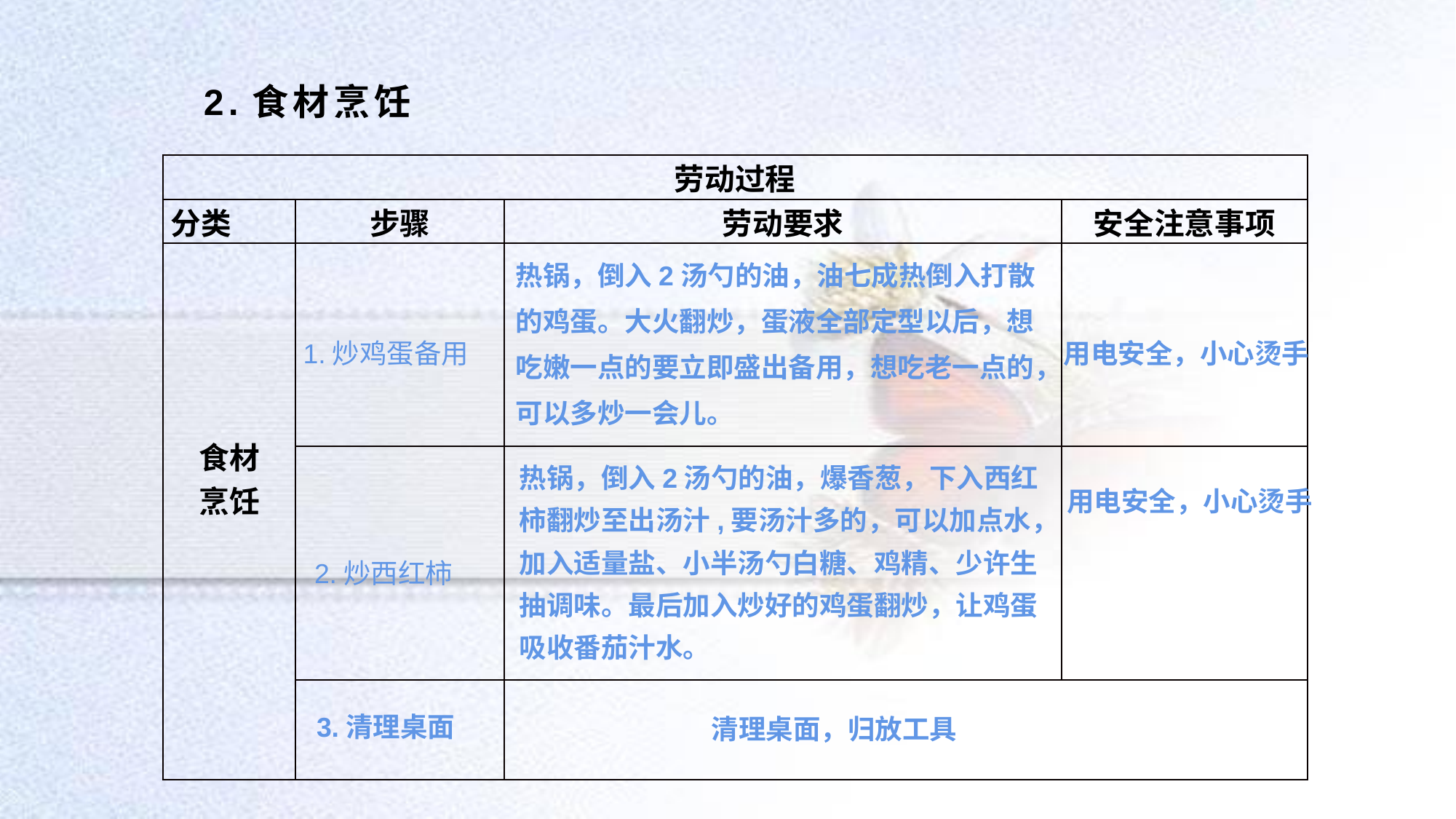

# 2.食材烹饪
| 劳动过程 |  |  |  |
| --- | --- | --- | --- |
| 分类 | 步骤 | 劳动要求 | 安全注意事项 |
| 食材 烹饪 |  |  |  |
|  |  |  |  |
|  |  |  |  |
热锅，倒入2汤勺的油，油七成热倒入打散的鸡蛋。大火翻炒，蛋液全部定型以后，想吃嫩一点的要立即盛出备用，想吃老一点的，可以多炒一会儿。
1.炒鸡蛋备用
用电安全，小心烫手
热锅，倒入2汤勺的油，爆香葱，下入西红柿翻炒至出汤汁,要汤汁多的，可以加点水，加入适量盐、小半汤勺白糖、鸡精、少许生抽调味。最后加入炒好的鸡蛋翻炒，让鸡蛋吸收番茄汁水。
用电安全，小心烫手
2.炒西红柿
3.清理桌面
清理桌面，归放工具